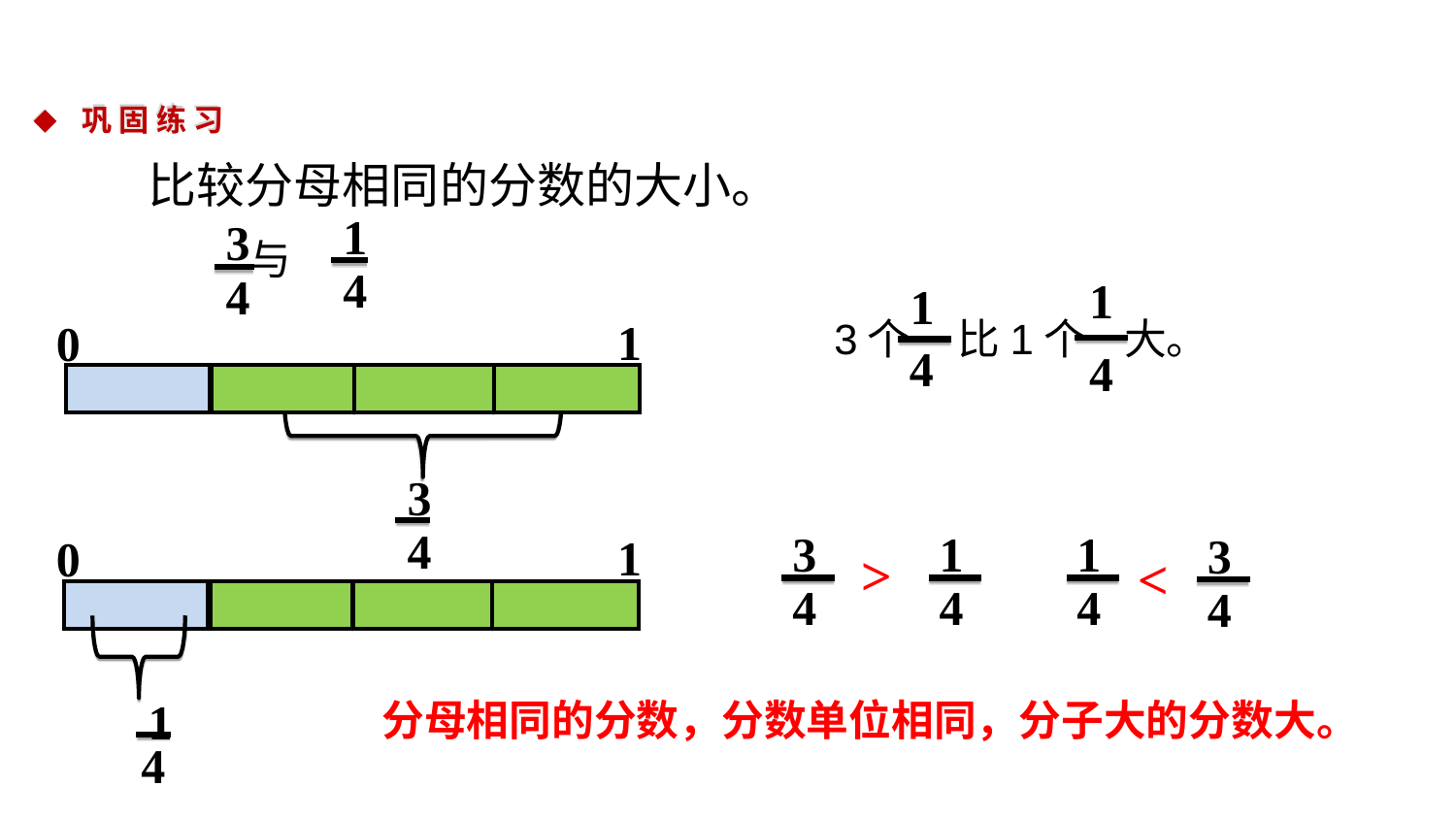

巩 固 练 习
比较分母相同的分数的大小。
1
4
3
4
            与

1
4
1
4
3个     比1个    大。
1

0

3
4
3
4
1
4
>
1
4
3
4
<
1
0

分母相同的分数，分数单位相同，分子大的分数大。
1
4